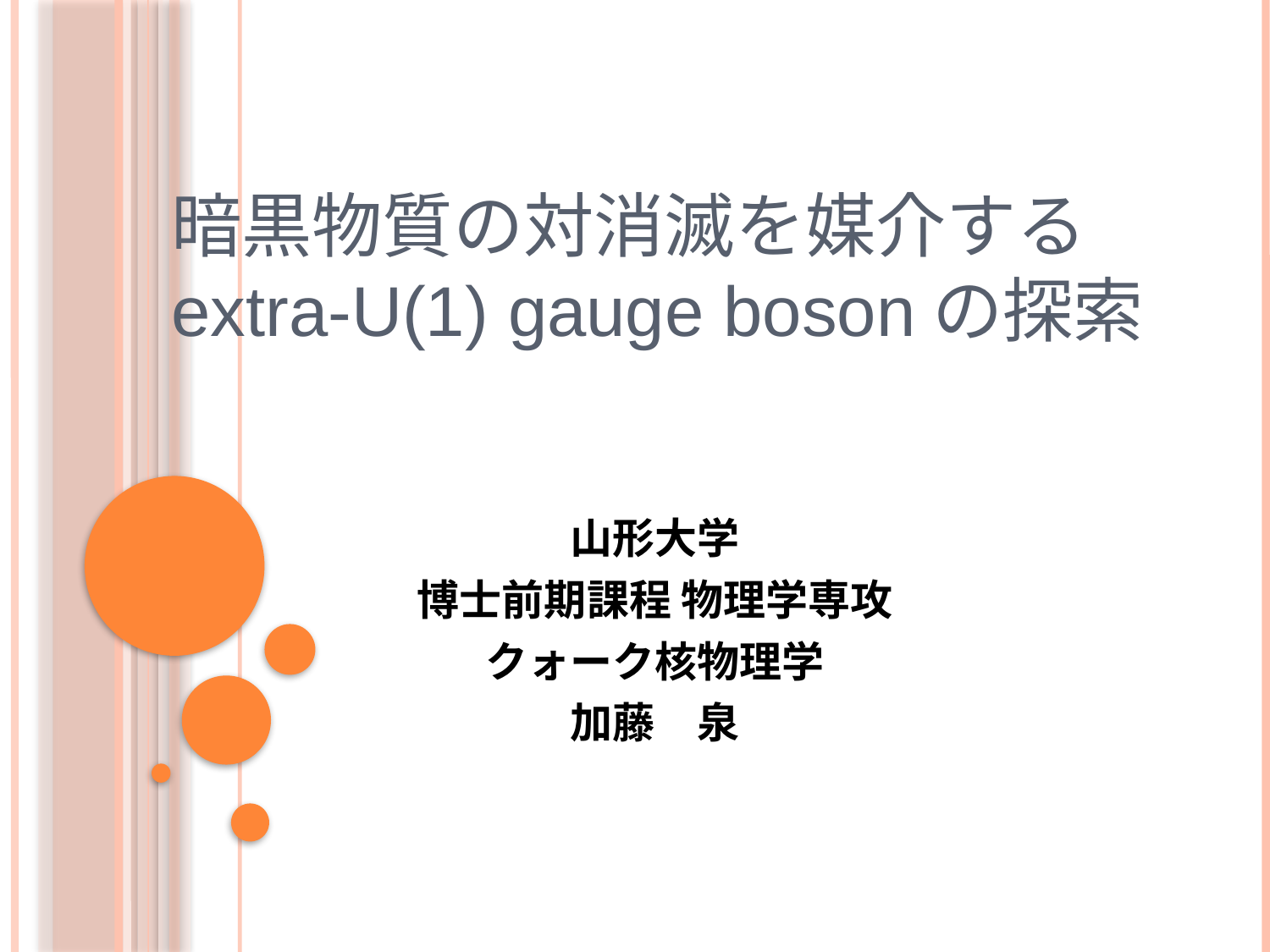

# 暗黒物質の対消滅を媒介する extra-U(1) gauge bosonの探索
山形大学
博士前期課程 物理学専攻
クォーク核物理学
加藤　泉